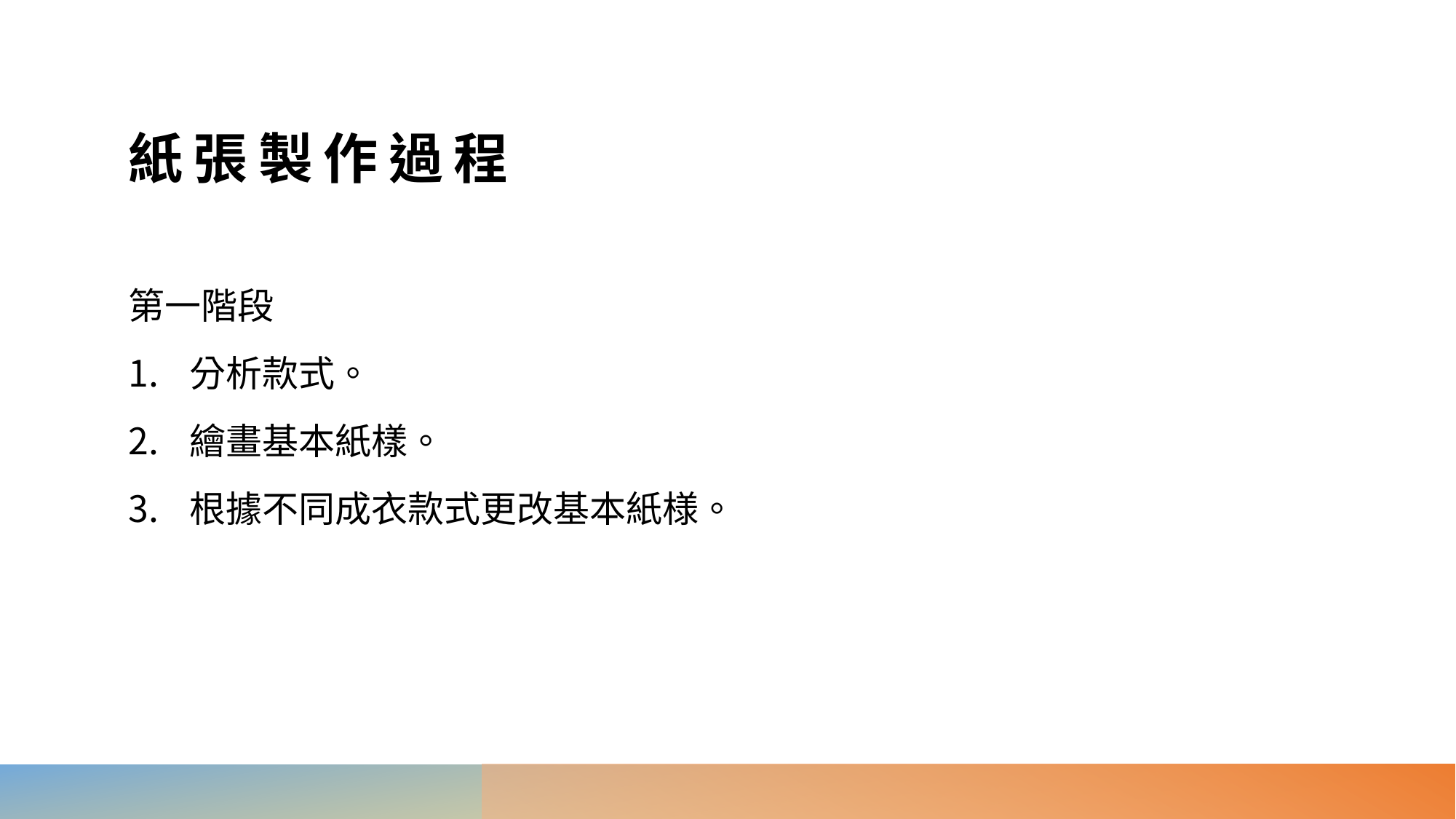

# 紙張製作過程
第一階段
分析款式。
繪畫基本紙樣。
根據不同成衣款式更改基本紙様。